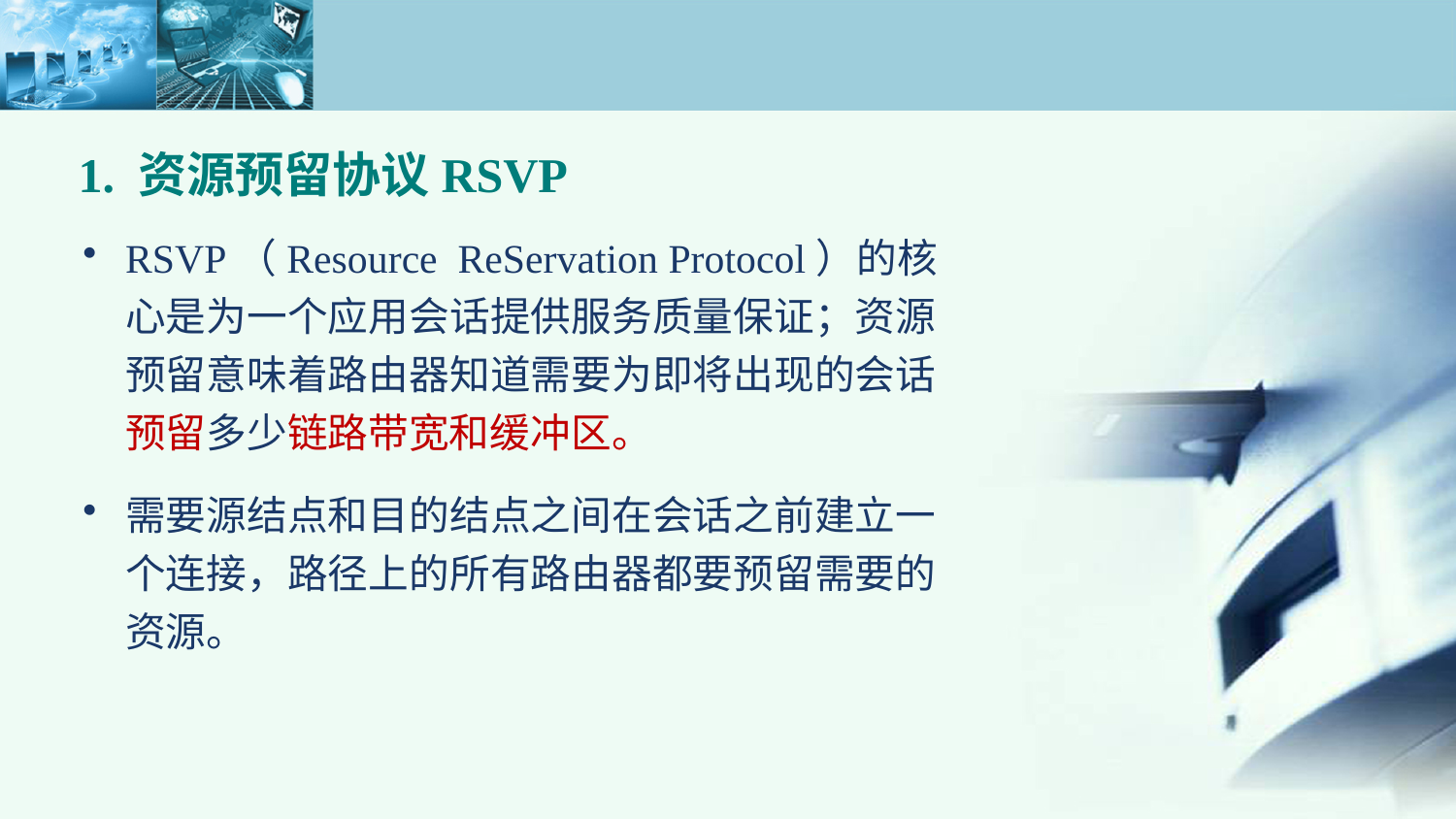

# 1. 资源预留协议RSVP
RSVP（Resource  ReServation Protocol）的核心是为一个应用会话提供服务质量保证；资源预留意味着路由器知道需要为即将出现的会话预留多少链路带宽和缓冲区。
需要源结点和目的结点之间在会话之前建立一个连接，路径上的所有路由器都要预留需要的资源。